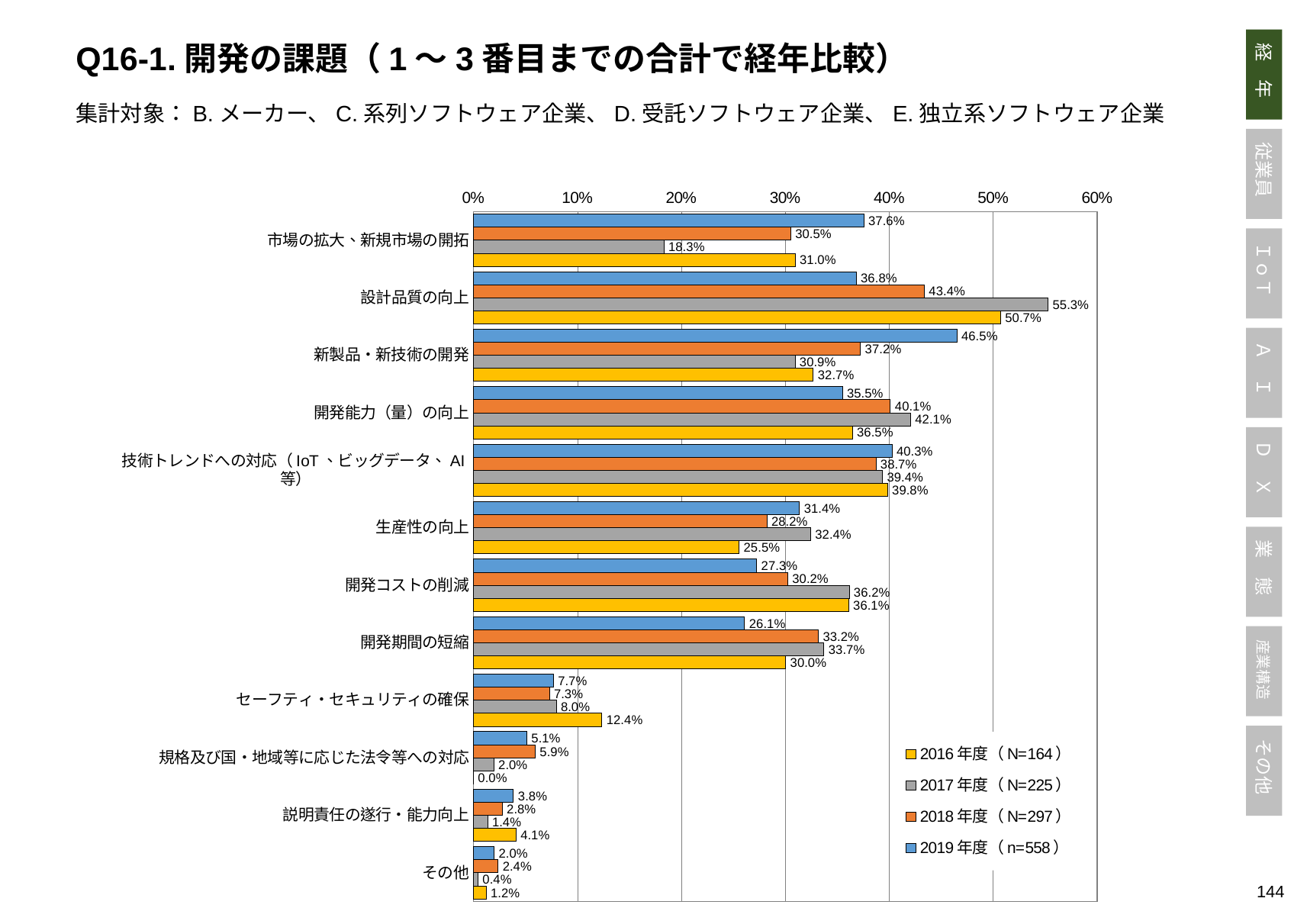

Q16-1.開発の課題（1～3番目までの合計で経年比較）
集計対象：B.メーカー、C.系列ソフトウェア企業、D.受託ソフトウェア企業、E.独立系ソフトウェア企業

### Chart

| Category | 2019年度（n=558） | 2018年度（N=297） | 2017年度（N=225） | 2016年度（N=164） |
|---|---|---|---|---|
| 市場の拡大、新規市場の開拓 | 0.3755255982528327 | 0.3052111381168935 | 0.18325776502883934 | 0.3096182671268672 |
| 設計品質の向上 | 0.3682125645832164 | 0.4338427191058006 | 0.552826460216115 | 0.5070425608894658 |
| 新製品・新技術の開発 | 0.4649893596893993 | 0.3723104840293475 | 0.30944326208321765 | 0.32692373956939474 |
| 開発能力（量）の向上 | 0.3549813455541389 | 0.4011015490757976 | 0.42056609399257683 | 0.36466027669459644 |
| 技術トレンドへの対応（IoT、ビッグデータ、AI等） | 0.4027079748821297 | 0.3872967782280915 | 0.39350338772194976 | 0.39843562457286924 |
| 生産性の向上 | 0.31368214436732283 | 0.28226991342340585 | 0.32442490978069766 | 0.25548679986446676 |
| 開発コストの削減 | 0.2725449083885128 | 0.3023117650519751 | 0.3615796345989739 | 0.3608265805992178 |
| 開発期間の短縮 | 0.26081749309830426 | 0.33179113529082066 | 0.3371828958596794 | 0.3003689835579778 |
| セーフティ・セキュリティの確保 | 0.07688291969962414 | 0.07305178216161323 | 0.07968497784357875 | 0.1235434481728853 |
| 規格及び国・地域等に応じた法令等への対応 | 0.0513519426652646 | 0.059468460359113344 | 0.019524382344776534 | 0.0 |
| 説明責任の遂行・能力向上 | 0.038491275426717174 | 0.02760868605052738 | 0.01356178608515057 | 0.04089859700103947 |
| その他 | 0.019812473392537253 | 0.023735589106613844 | 0.0044444444444444444 | 0.012195121951219513 |
144